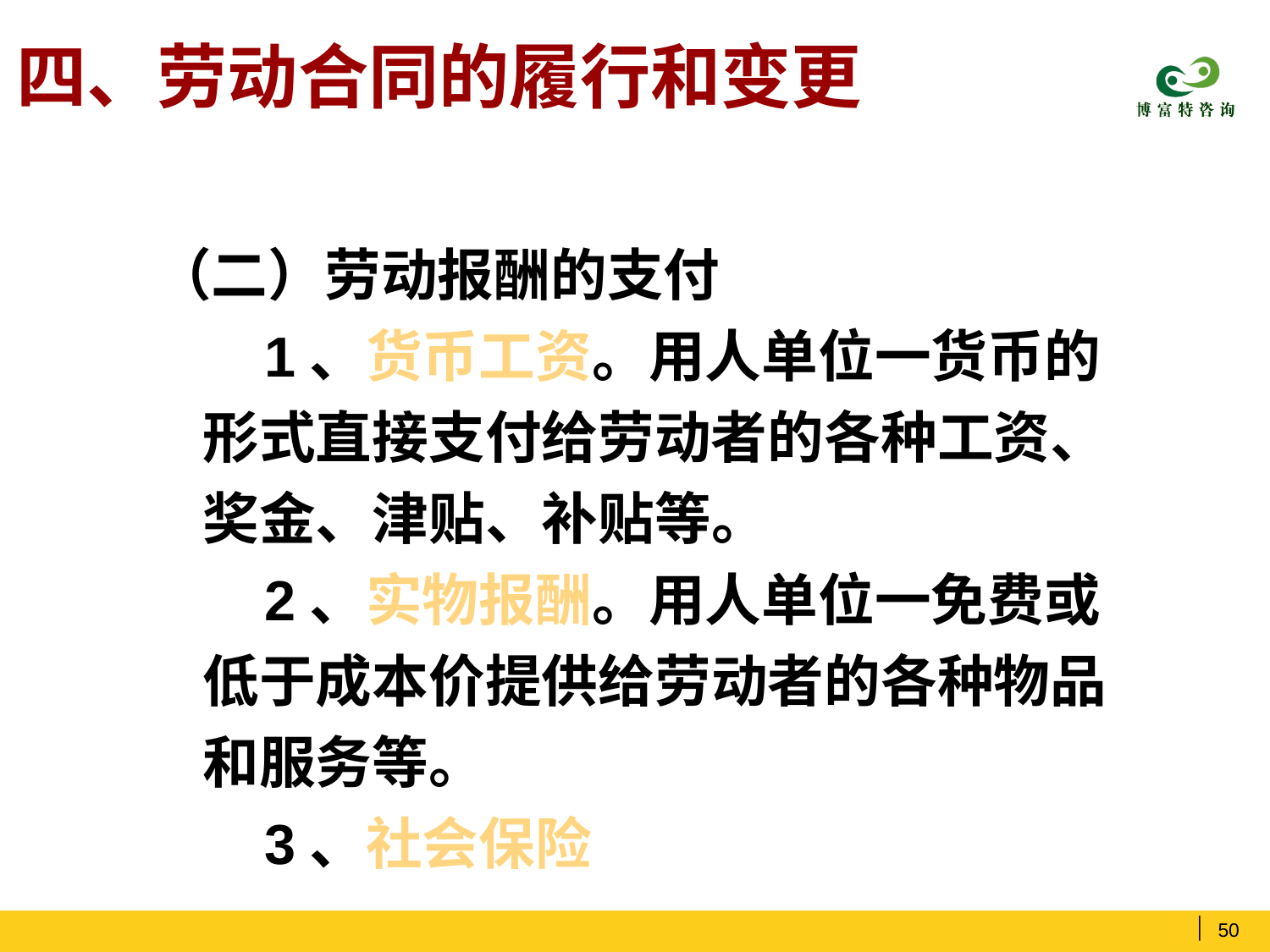

# 四、劳动合同的履行和变更
（二）劳动报酬的支付
       1、货币工资。用人单位一货币的形式直接支付给劳动者的各种工资、奖金、津贴、补贴等。
       2、实物报酬。用人单位一免费或低于成本价提供给劳动者的各种物品和服务等。
       3、社会保险